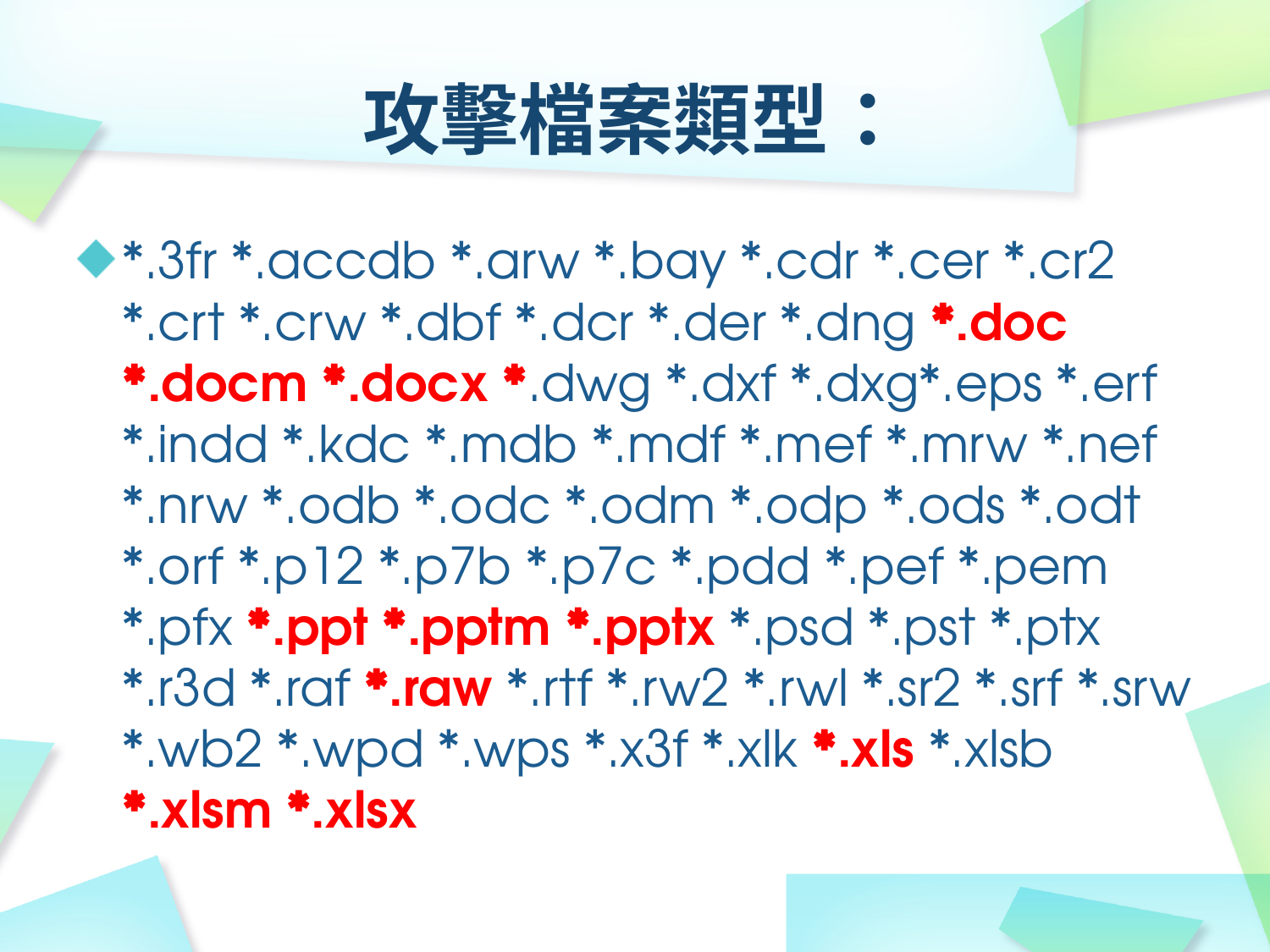

# 攻擊檔案類型：
*.3fr *.accdb *.arw *.bay *.cdr *.cer *.cr2 *.crt *.crw *.dbf *.dcr *.der *.dng *.doc *.docm *.docx *.dwg *.dxf *.dxg*.eps *.erf *.indd *.kdc *.mdb *.mdf *.mef *.mrw *.nef *.nrw *.odb *.odc *.odm *.odp *.ods *.odt *.orf *.p12 *.p7b *.p7c *.pdd *.pef *.pem *.pfx *.ppt *.pptm *.pptx *.psd *.pst *.ptx *.r3d *.raf *.raw *.rtf *.rw2 *.rwl *.sr2 *.srf *.srw *.wb2 *.wpd *.wps *.x3f *.xlk *.xls *.xlsb *.xlsm *.xlsx